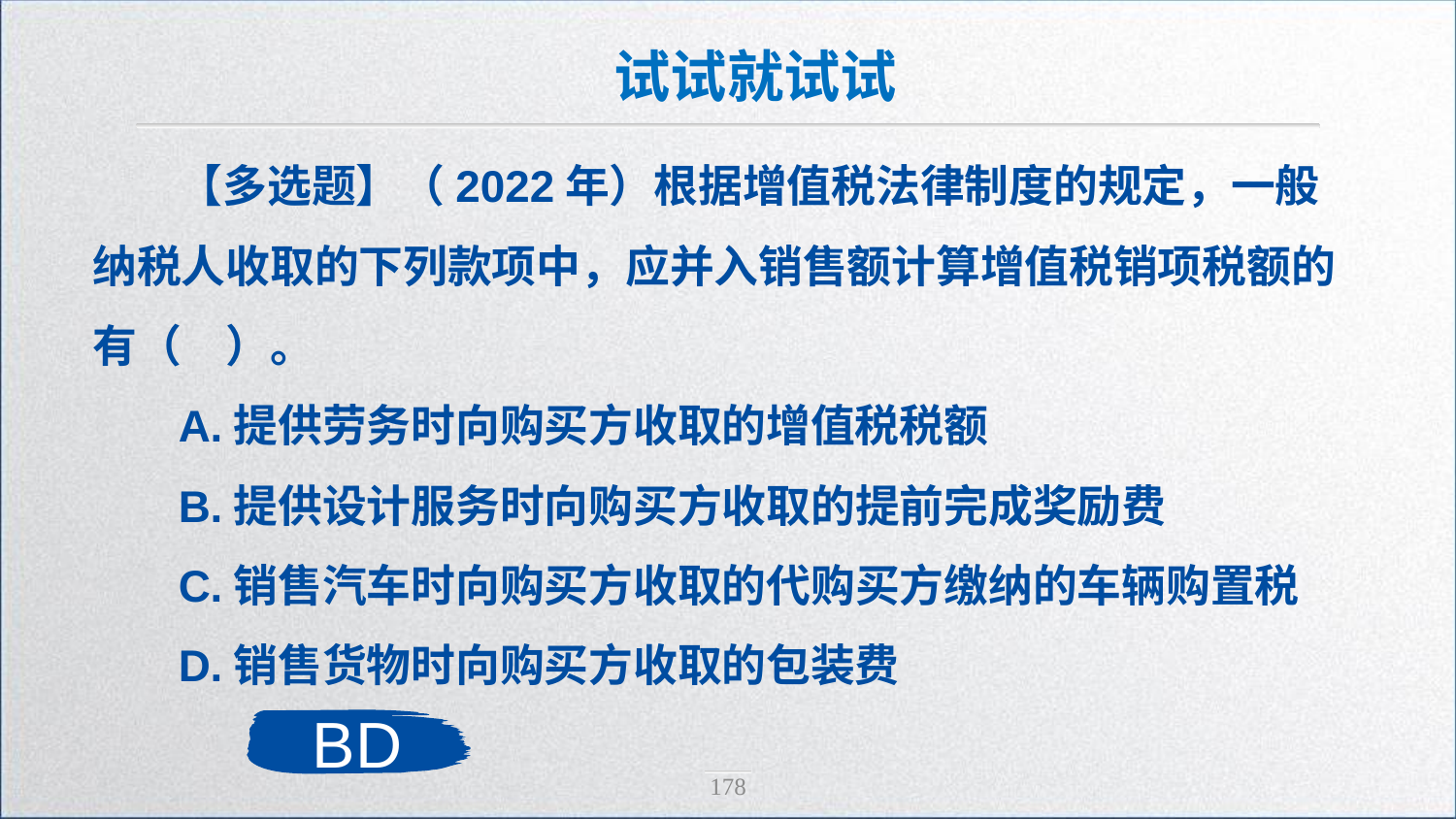

试试就试试
【多选题】（2022年）根据增值税法律制度的规定，一般纳税人收取的下列款项中，应并入销售额计算增值税销项税额的有（　）。
A.提供劳务时向购买方收取的增值税税额
B.提供设计服务时向购买方收取的提前完成奖励费
C.销售汽车时向购买方收取的代购买方缴纳的车辆购置税
D.销售货物时向购买方收取的包装费
BD

178